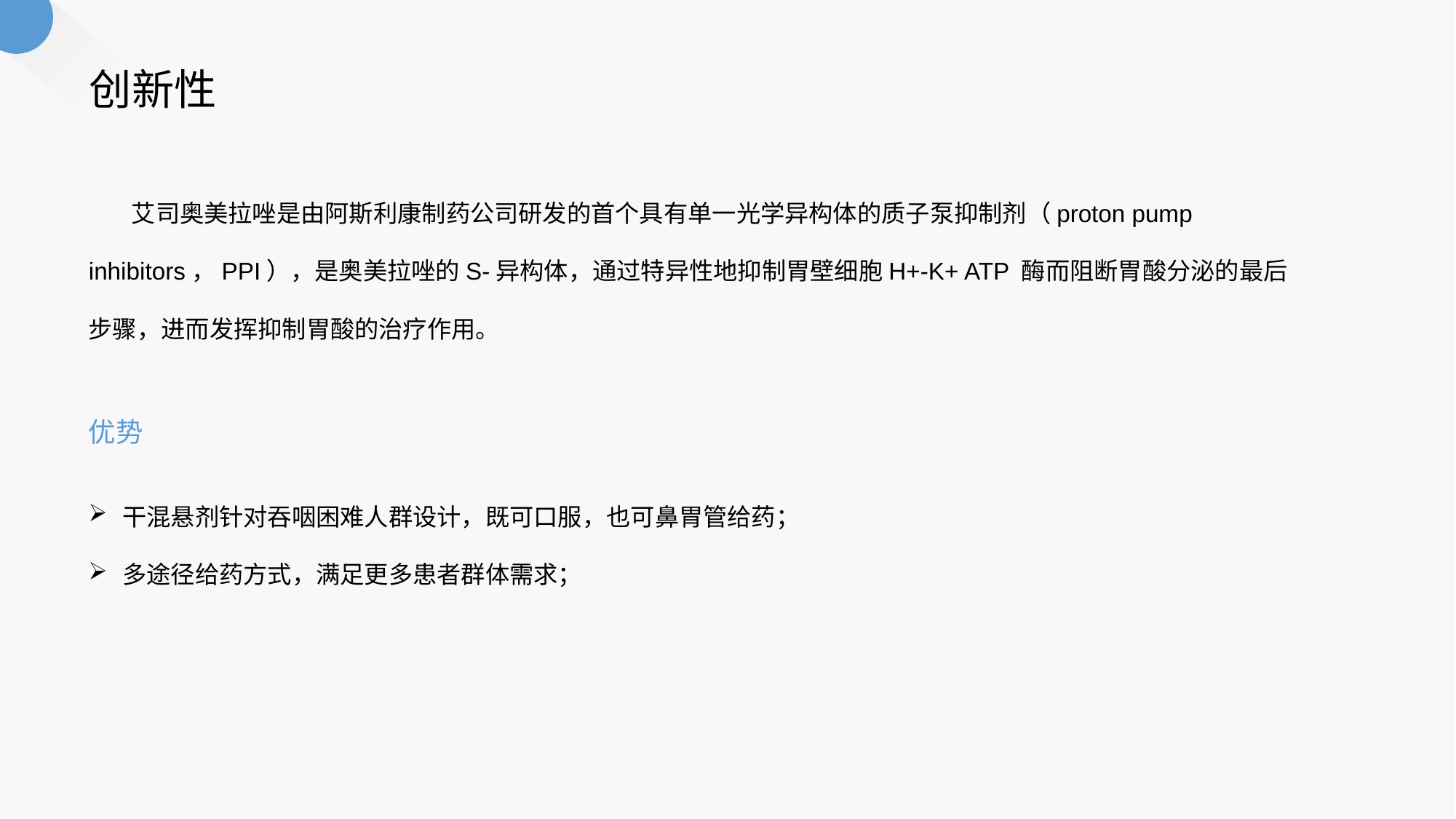

创新性
        艾司奥美拉唑是由阿斯利康制药公司研发的首个具有单一光学异构体的质子泵抑制剂（proton pump inhibitors，PPI），是奥美拉唑的S-异构体，通过特异性地抑制胃壁细胞H+-K+ ATP 酶而阻断胃酸分泌的最后步骤，进而发挥抑制胃酸的治疗作用。
优势
干混悬剂针对吞咽困难人群设计，既可口服，也可鼻胃管给药；
多途径给药方式，满足更多患者群体需求；